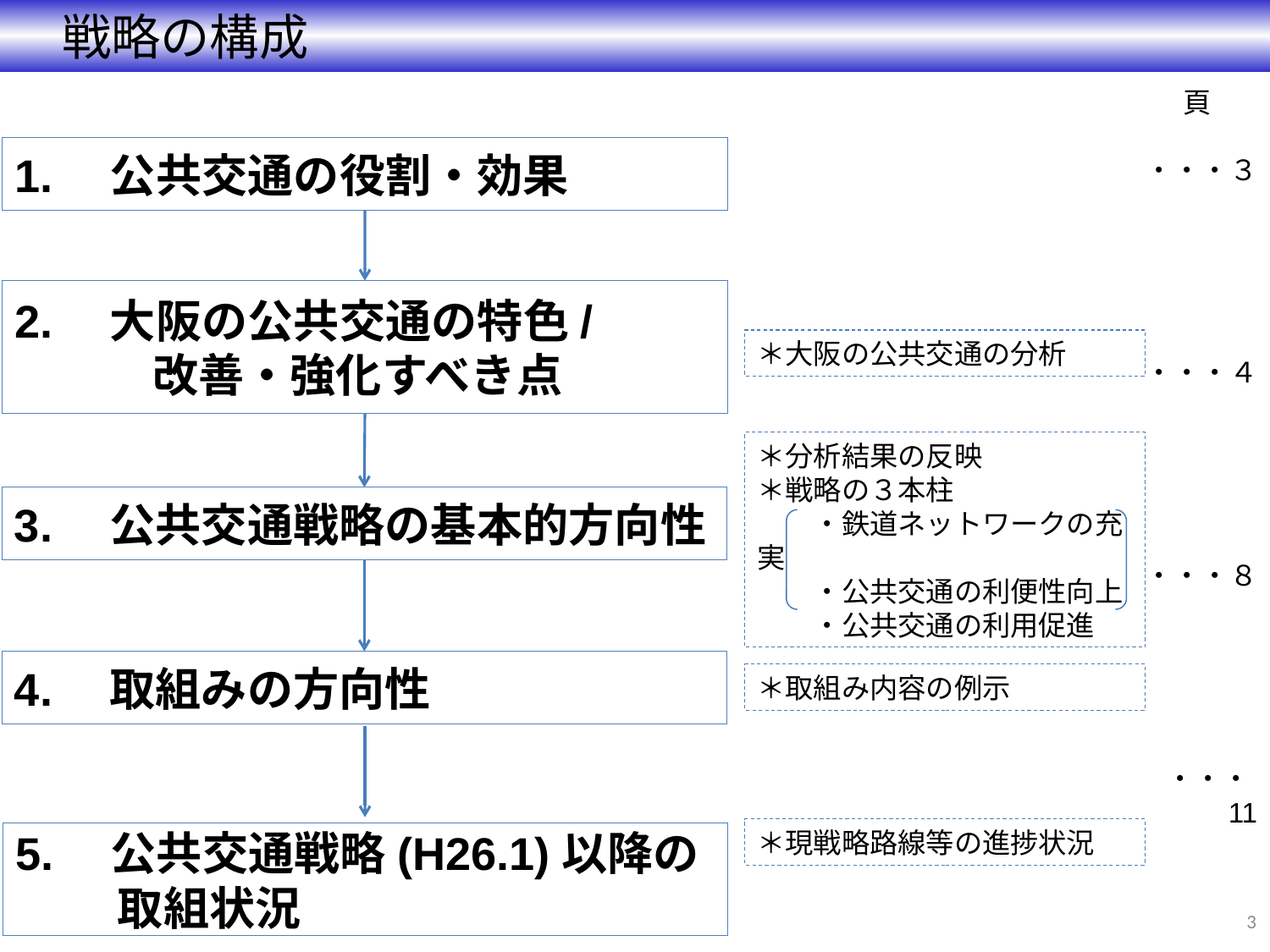

戦略の構成
頁

・・・３

・・・４

・・・８

・・・11

・・・24
1.　公共交通の役割・効果
2.　大阪の公共交通の特色/
　　　改善・強化すべき点
＊大阪の公共交通の分析
＊分析結果の反映
＊戦略の３本柱
　　・鉄道ネットワークの充実
　　・公共交通の利便性向上
　　・公共交通の利用促進
3.　公共交通戦略の基本的方向性

4.　取組みの方向性
＊取組み内容の例示
＊現戦略路線等の進捗状況
5.　公共交通戦略(H26.1)以降の
　　 取組状況
3